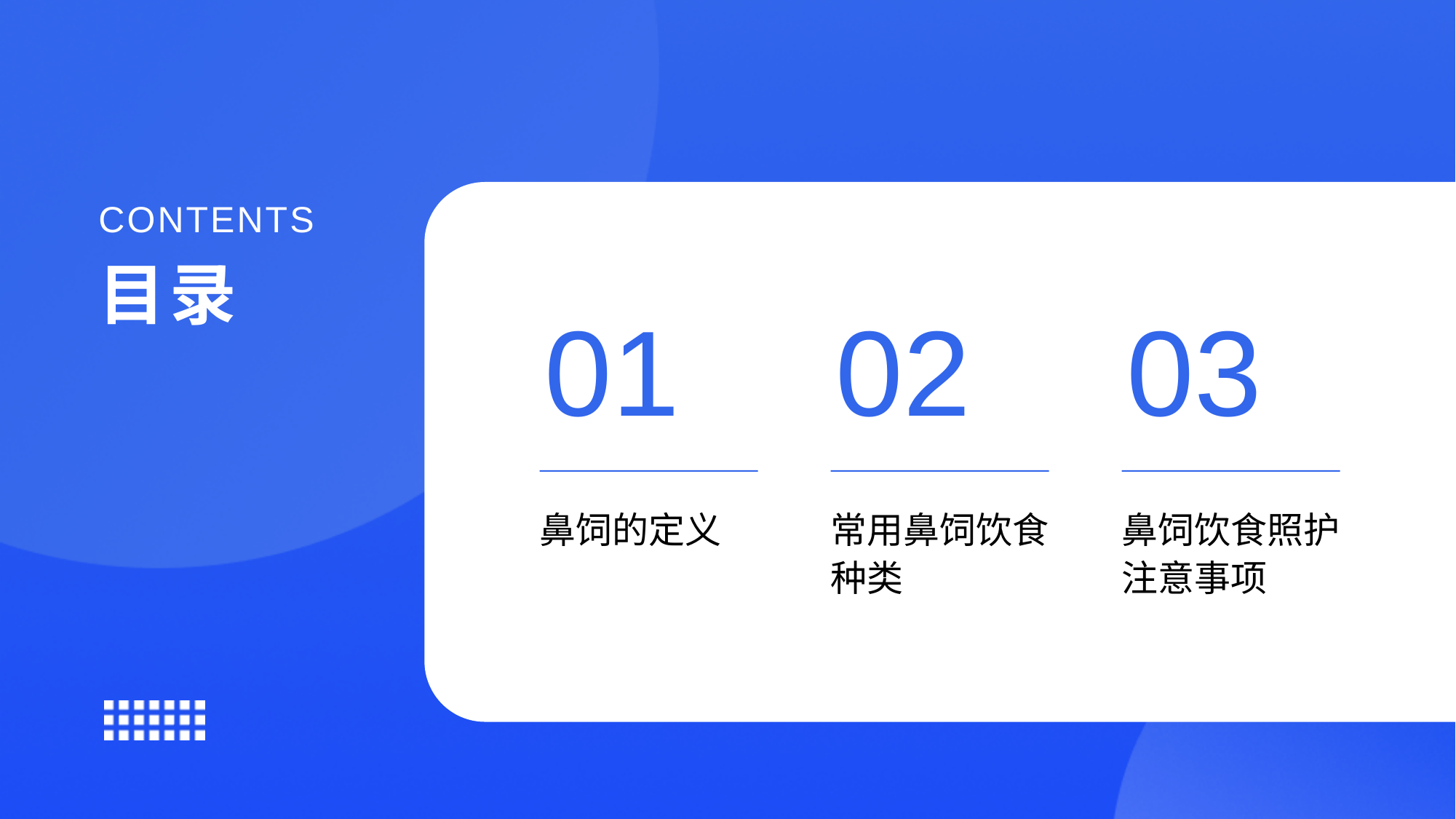

CONTENTS
目录
01
02
03

鼻饲的定义
常用鼻饲饮食种类
鼻饲饮食照护注意事项